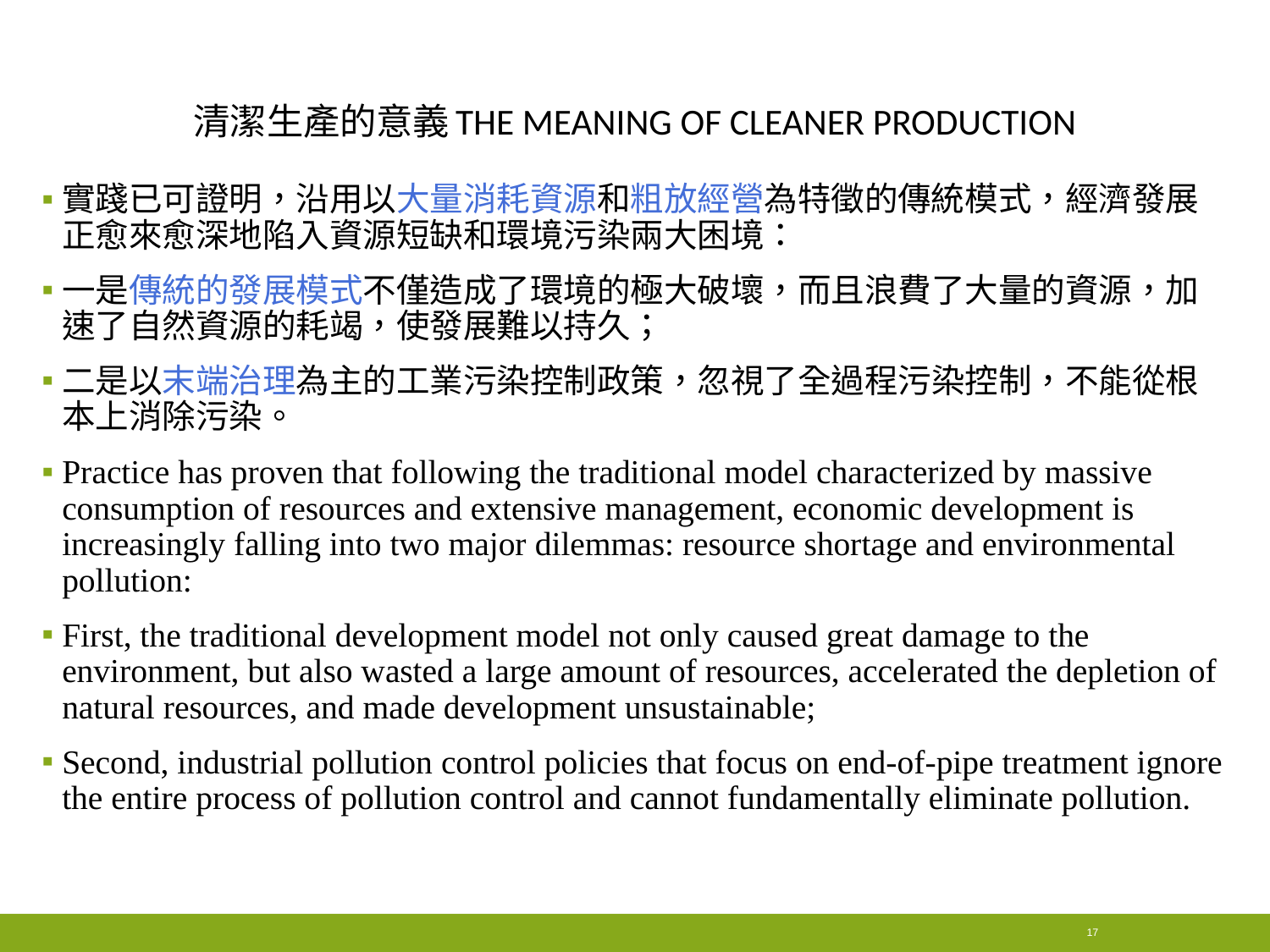

# 清潔生產的意義The meaning of cleaner production
實踐已可證明，沿用以大量消耗資源和粗放經營為特徵的傳統模式，經濟發展正愈來愈深地陷入資源短缺和環境污染兩大困境：
一是傳統的發展模式不僅造成了環境的極大破壞，而且浪費了大量的資源，加速了自然資源的耗竭，使發展難以持久；
二是以末端治理為主的工業污染控制政策，忽視了全過程污染控制，不能從根本上消除污染。
Practice has proven that following the traditional model characterized by massive consumption of resources and extensive management, economic development is increasingly falling into two major dilemmas: resource shortage and environmental pollution:
First, the traditional development model not only caused great damage to the environment, but also wasted a large amount of resources, accelerated the depletion of natural resources, and made development unsustainable;
Second, industrial pollution control policies that focus on end-of-pipe treatment ignore the entire process of pollution control and cannot fundamentally eliminate pollution.
17